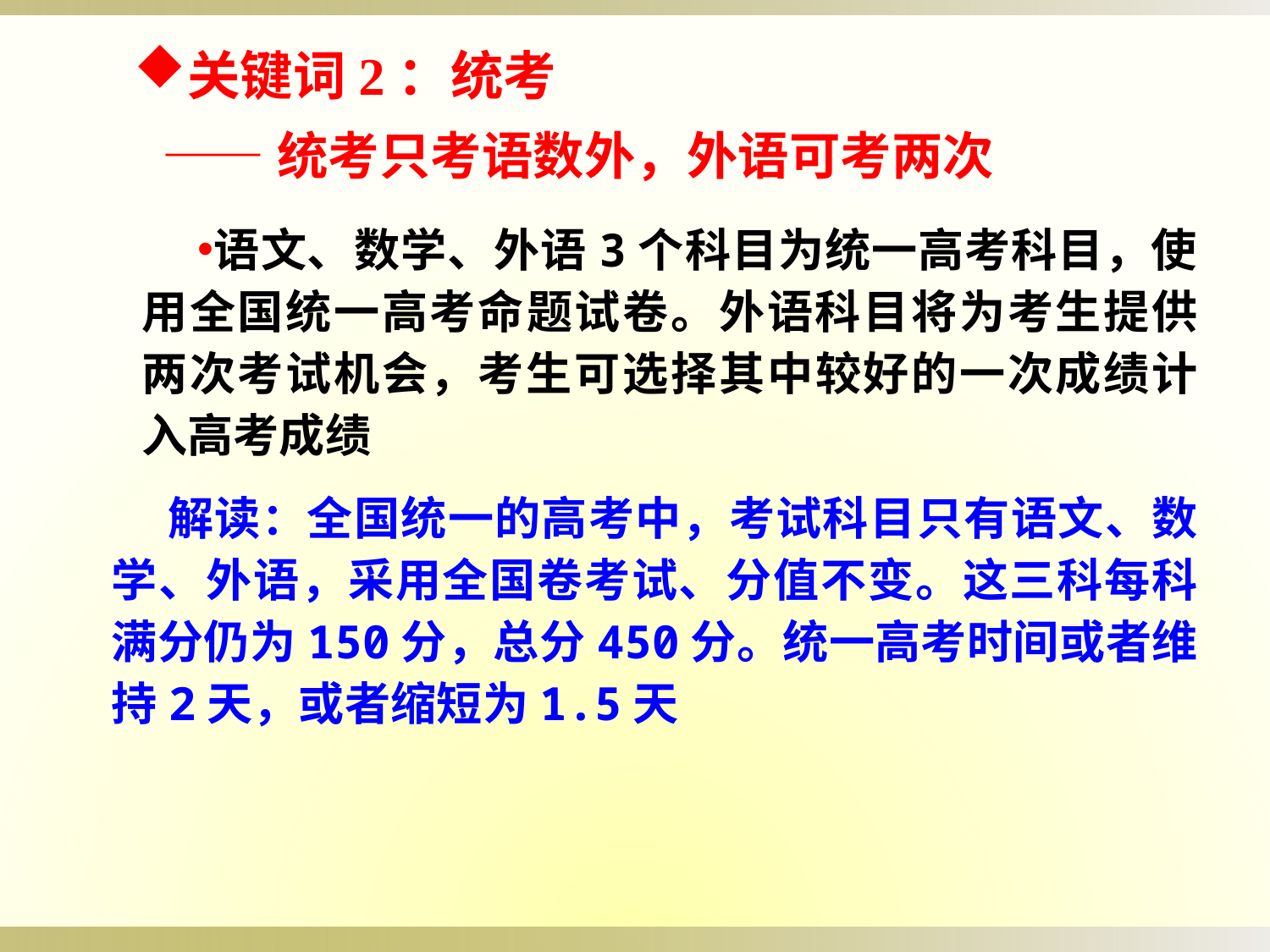

关键词2：统考
     ——统考只考语数外，外语可考两次
语文、数学、外语3个科目为统一高考科目，使用全国统一高考命题试卷。外语科目将为考生提供两次考试机会，考生可选择其中较好的一次成绩计入高考成绩
解读：全国统一的高考中，考试科目只有语文、数学、外语，采用全国卷考试、分值不变。这三科每科满分仍为150分，总分450分。统一高考时间或者维持2天，或者缩短为1.5天